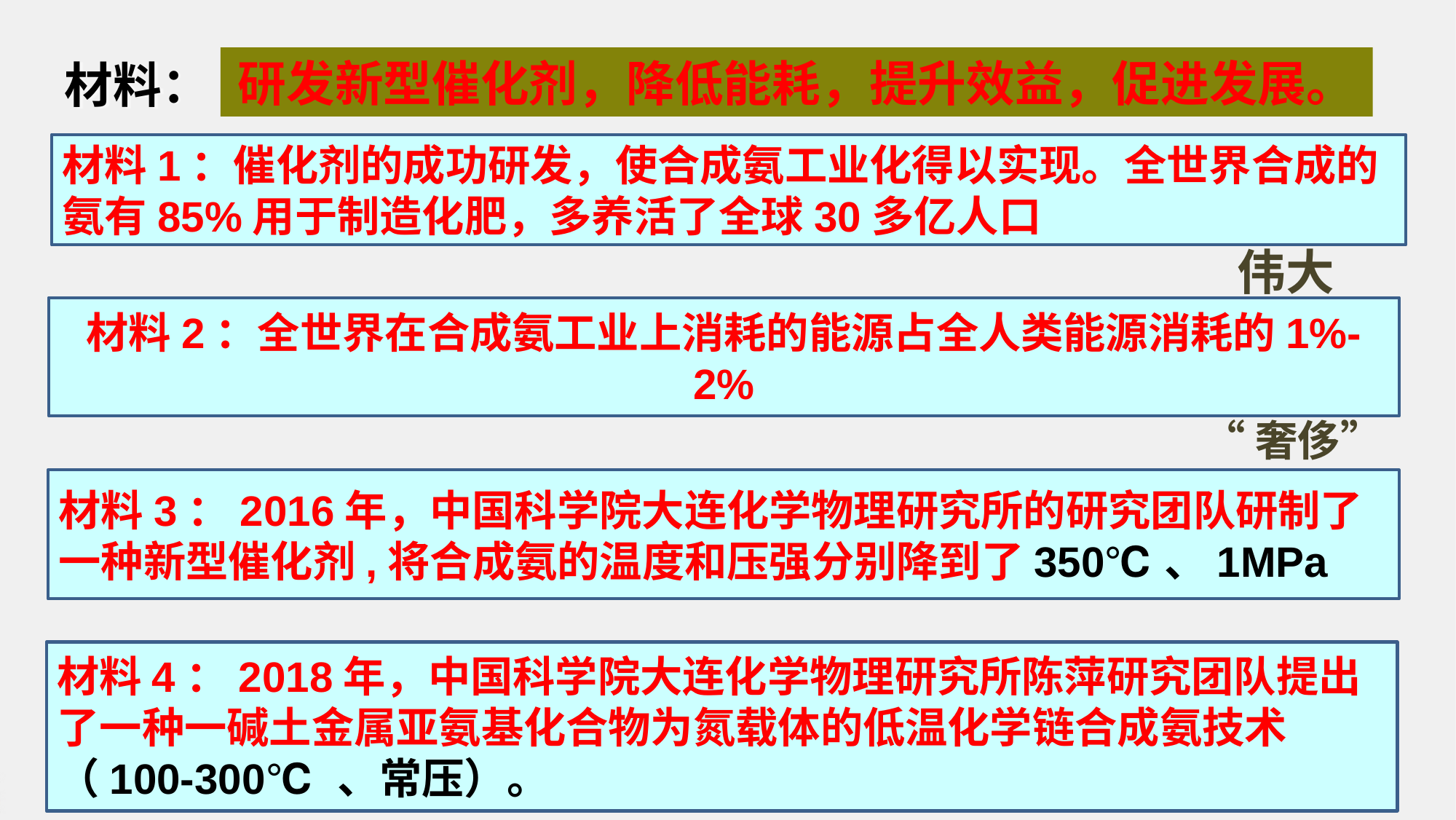

材料：
研发新型催化剂，降低能耗，提升效益，促进发展。
材料1：催化剂的成功研发，使合成氨工业化得以实现。全世界合成的氨有85%用于制造化肥，多养活了全球30多亿人口
伟大
材料2：全世界在合成氨工业上消耗的能源占全人类能源消耗的1%-2%
“奢侈”
材料3：2016年，中国科学院大连化学物理研究所的研究团队研制了一种新型催化剂,将合成氨的温度和压强分别降到了350℃、1MPa
材料4：2018年，中国科学院大连化学物理研究所陈萍研究团队提出了一种一碱土金属亚氨基化合物为氮载体的低温化学链合成氨技术（100-300℃ 、常压）。